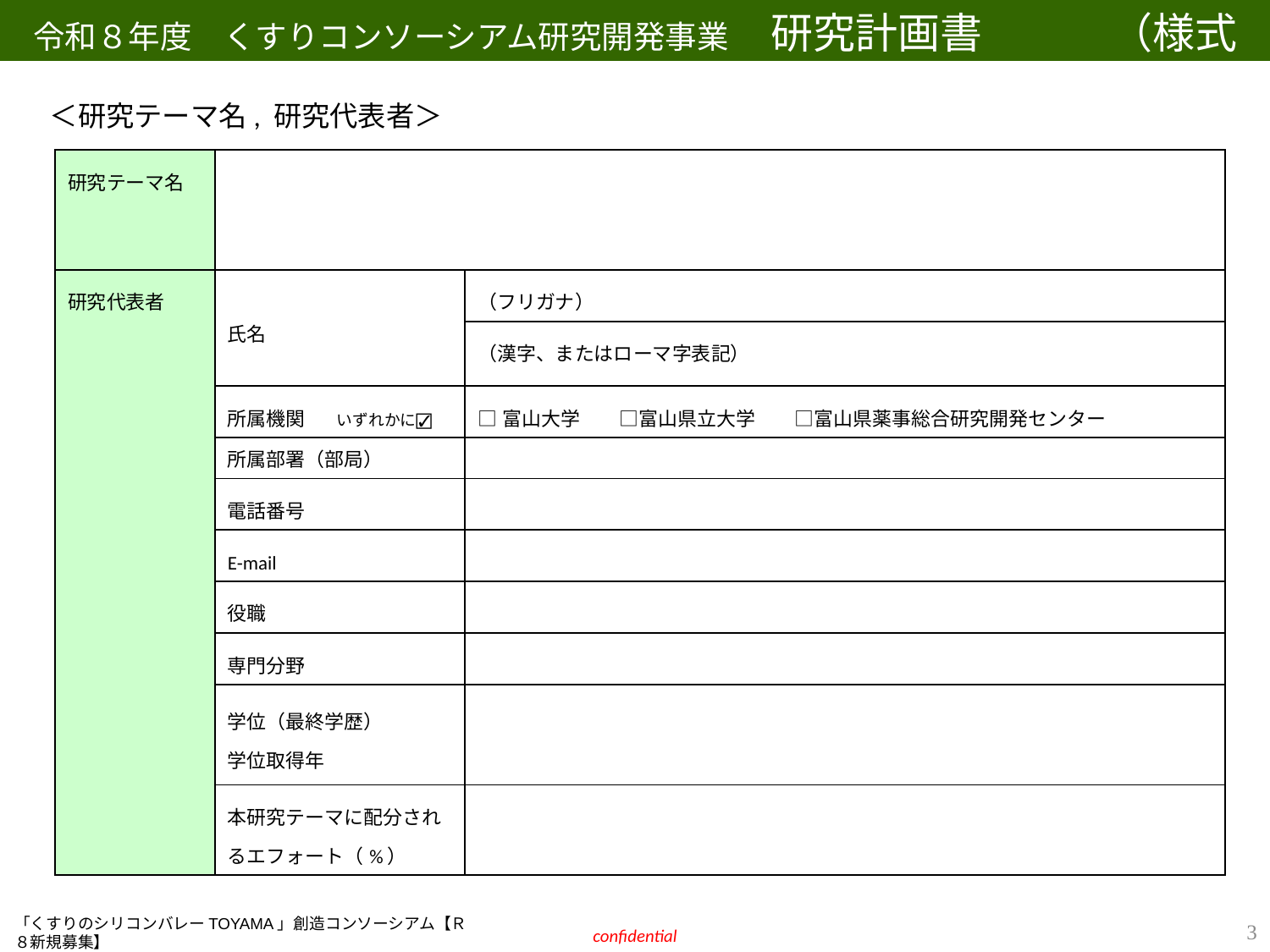

# 令和８年度　くすりコンソーシアム研究開発事業　研究計画書　　　（様式２）
＜研究テーマ名, 研究代表者＞
| 研究テーマ名 |  |  |
| --- | --- | --- |
| 研究代表者 | 氏名 | （フリガナ） |
|  |  | （漢字、またはローマ字表記） |
|  | 所属機関 いずれかに☑ | □富山大学　　□富山県立大学　　□富山県薬事総合研究開発センター |
|  | 所属部署（部局） |  |
|  | 電話番号 |  |
|  | E-mail |  |
|  | 役職 |  |
|  | 専門分野 |  |
|  | 学位（最終学歴） 学位取得年 |  |
|  | 本研究テーマに配分されるエフォート（%） |  |
3
「くすりのシリコンバレーTOYAMA」創造コンソーシアム【Ｒ８新規募集】